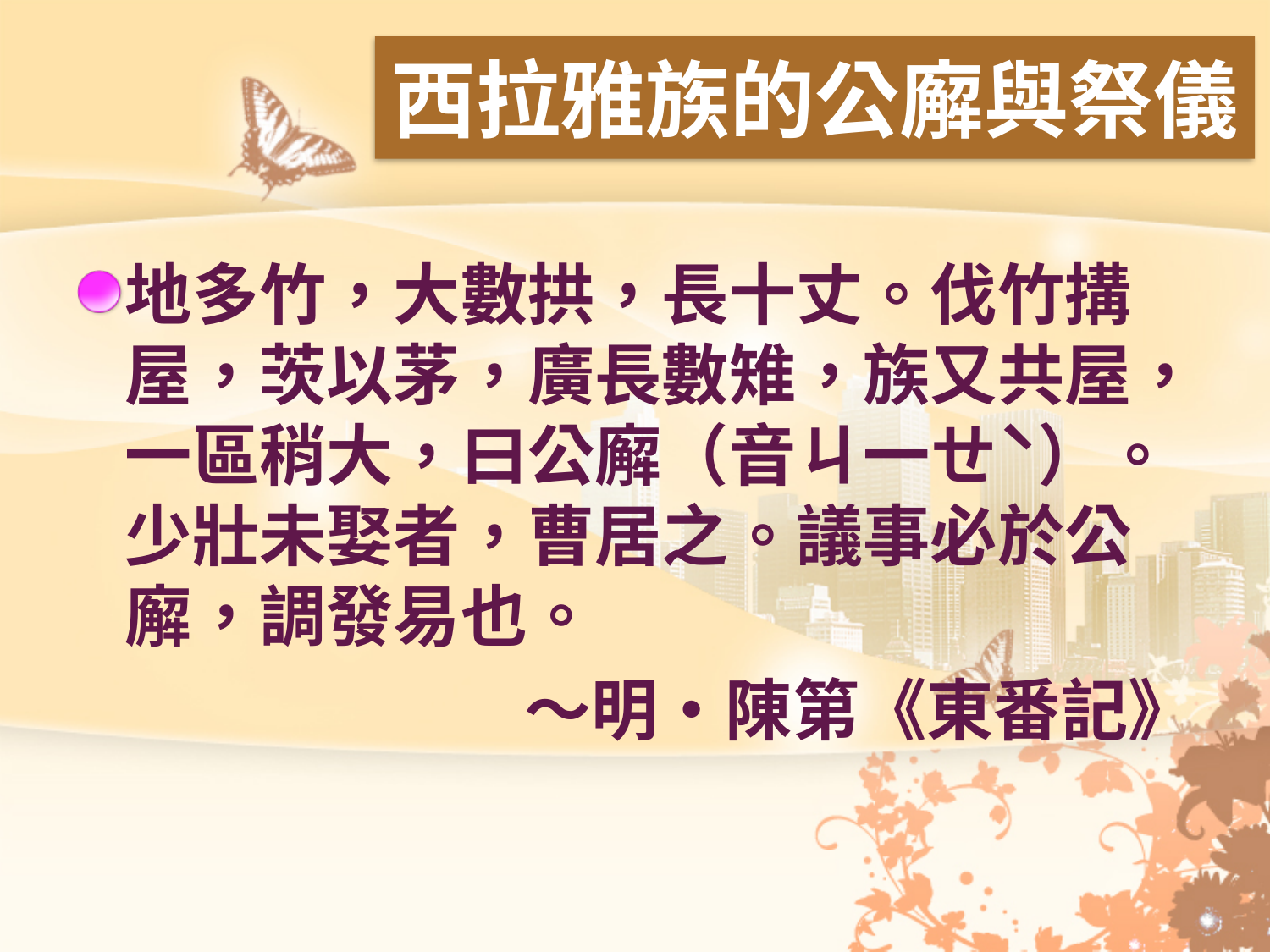

西拉雅族的公廨與祭儀
地多竹，大數拱，長十丈。伐竹搆屋，茨以茅，廣長數雉，族又共屋，一區稍大，曰公廨（音ㄐ一ㄝˋ）。少壯未娶者，曹居之。議事必於公廨，調發易也。
～明・陳第《東番記》